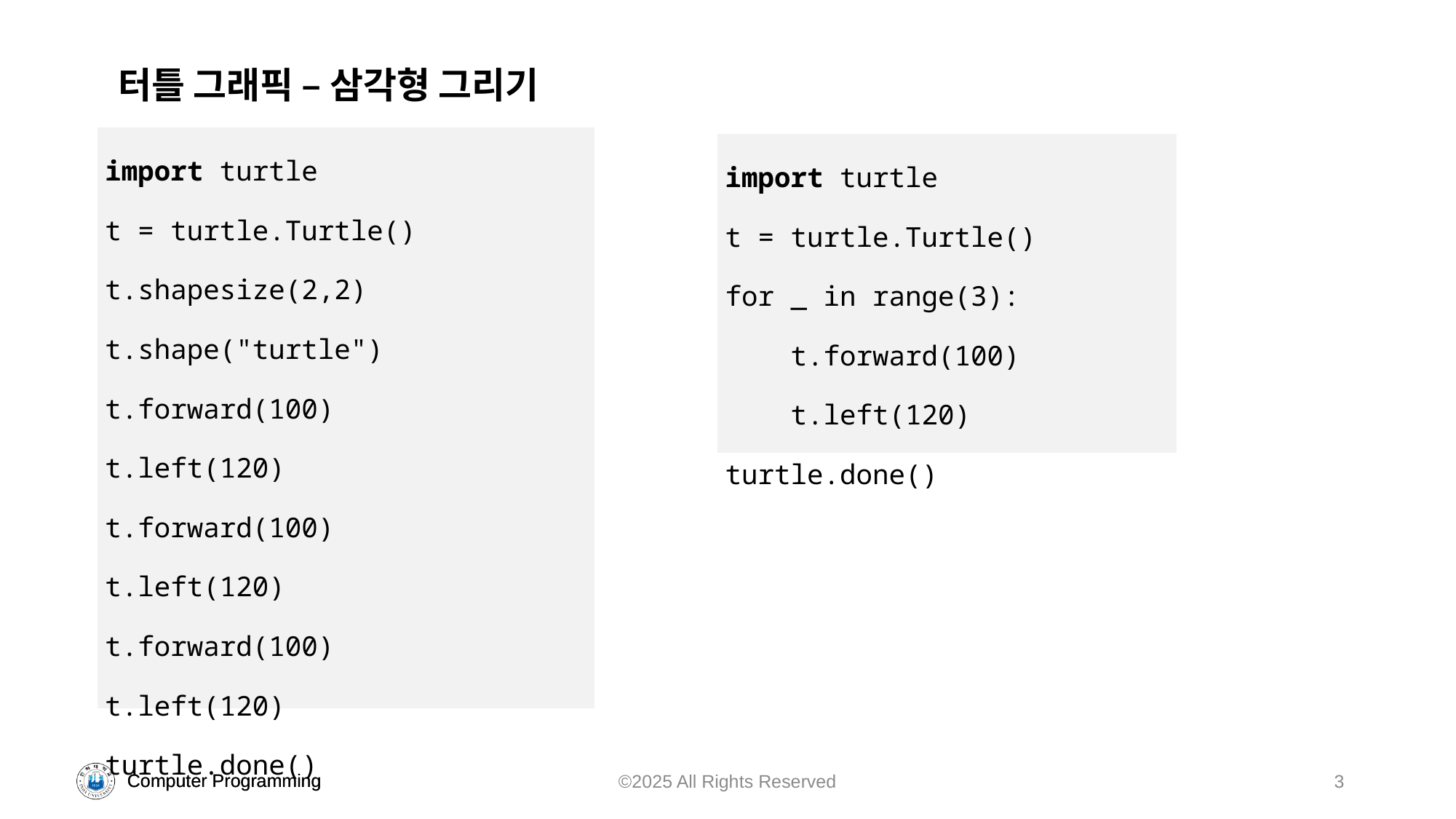

터틀 그래픽 – 삼각형 그리기
| import turtle t = turtle.Turtle() t.shapesize(2,2) t.shape("turtle") t.forward(100) t.left(120) t.forward(100) t.left(120) t.forward(100) t.left(120) turtle.done() |
| --- |
| import turtle t = turtle.Turtle() for \_ in range(3): t.forward(100) t.left(120) turtle.done() |
| --- |
©2025 All Rights Reserved
3